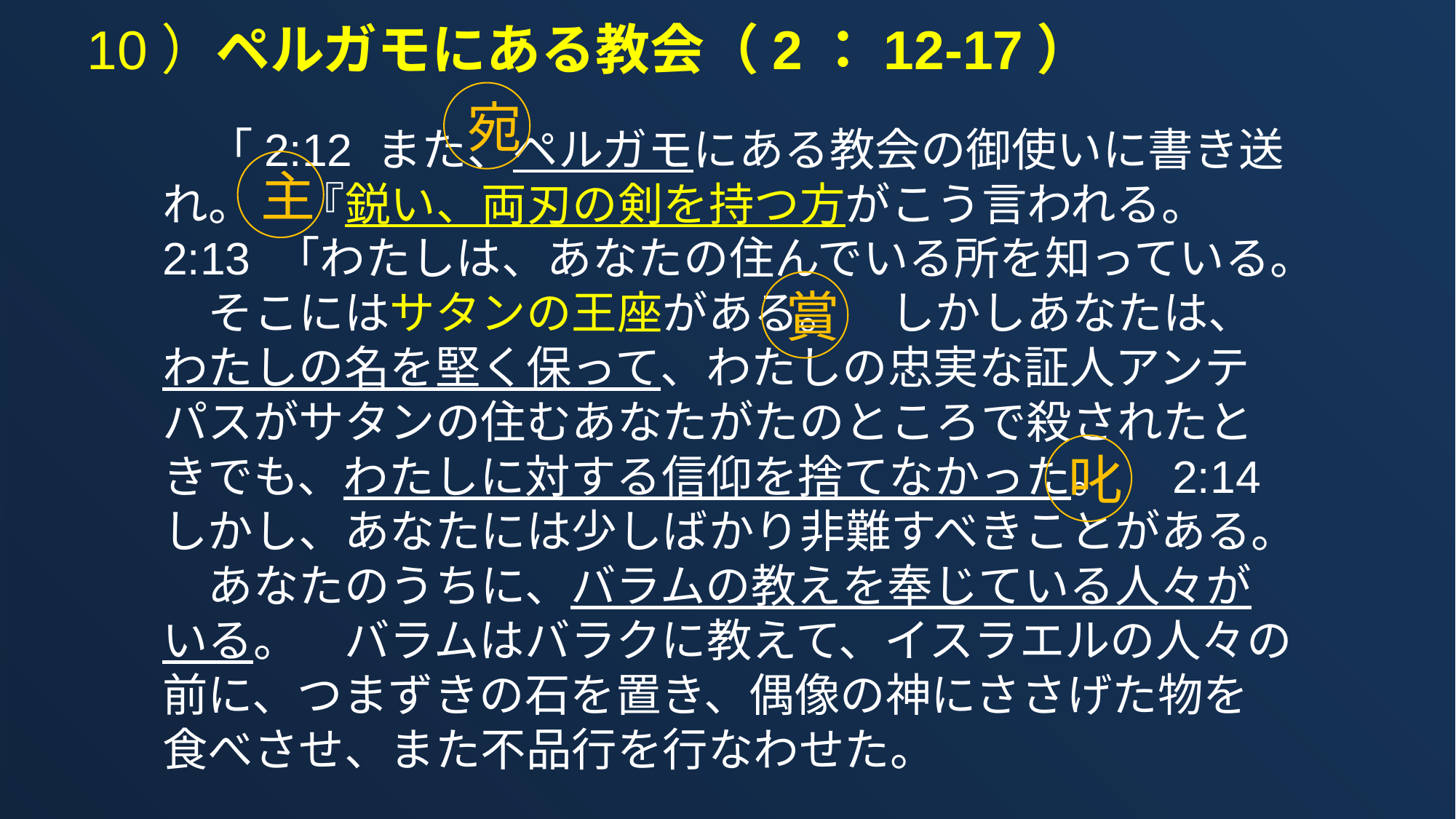

10）ペルガモにある教会（2：12-17）
宛
　「2:12 また、ペルガモにある教会の御使いに書き送れ。　『鋭い、両刃の剣を持つ方がこう言われる。　2:13 「わたしは、あなたの住んでいる所を知っている。　そこにはサタンの王座がある。　しかしあなたは、わたしの名を堅く保って、わたしの忠実な証人アンテパスがサタンの住むあなたがたのところで殺されたときでも、わたしに対する信仰を捨てなかった。　2:14 しかし、あなたには少しばかり非難すべきことがある。　あなたのうちに、バラムの教えを奉じている人々がいる。　バラムはバラクに教えて、イスラエルの人々の前に、つまずきの石を置き、偶像の神にささげた物を食べさせ、また不品行を行なわせた。
主
賞
叱